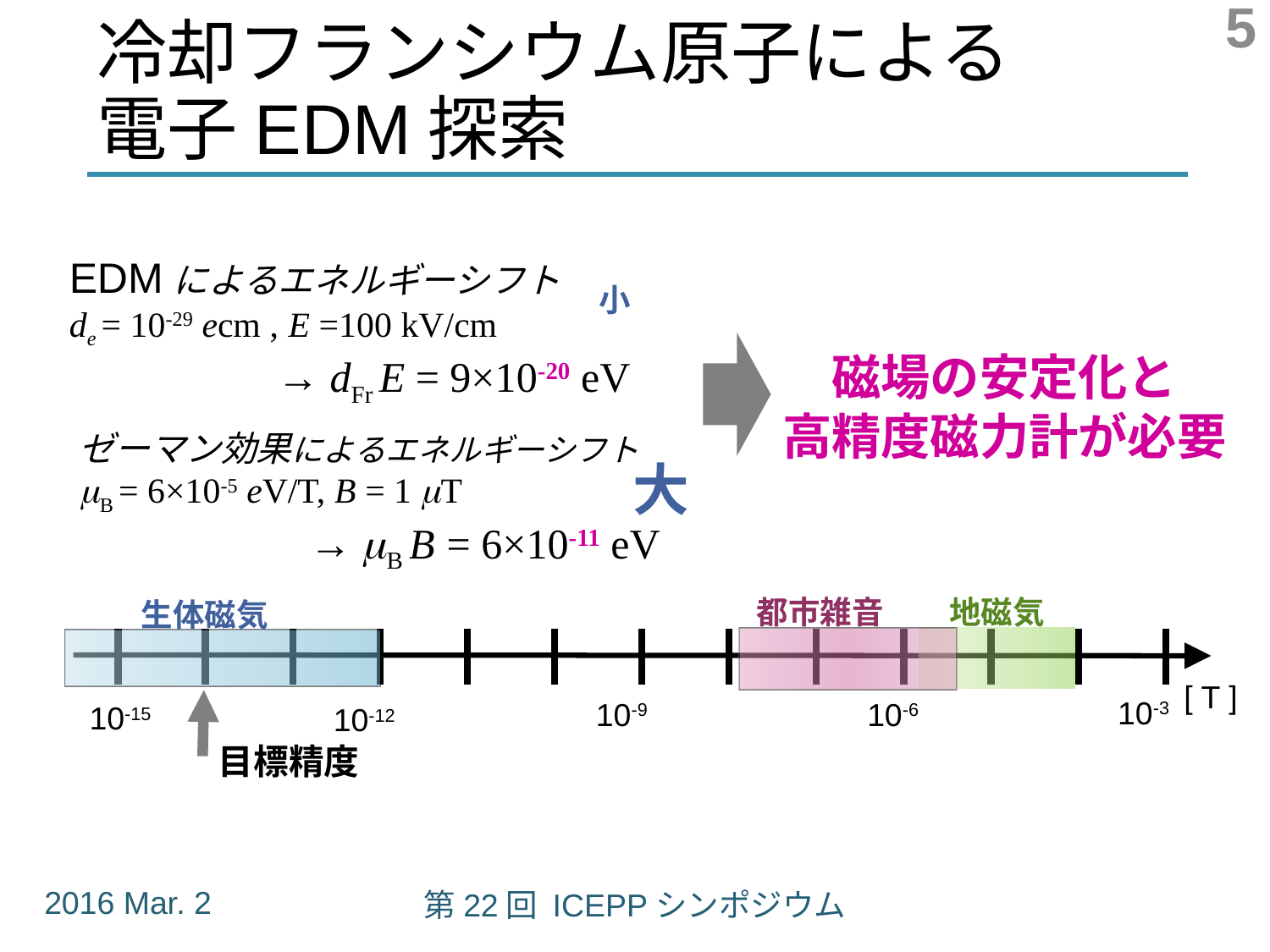

# 冷却フランシウム原子による 電子EDM探索
5
EDMによるエネルギーシフト
de = 10-29 ecm , E =100 kV/cm
 → dFr E = 9×10-20 eV
小
磁場の安定化と
高精度磁力計が必要

ゼーマン効果によるエネルギーシフト
μB = 6×10-5 eV/T, B = 1 μT
→ μB B = 6×10-11 eV
大
地磁気
都市雑音
生体磁気

|  |  |  |  |  |  |  |  |  |  |  |  |
| --- | --- | --- | --- | --- | --- | --- | --- | --- | --- | --- | --- |
|  |  |  |  |  |  |  |  |  |  |  |  |

[ T ]
10-3
10-6
10-9
10-15
10-12
目標精度